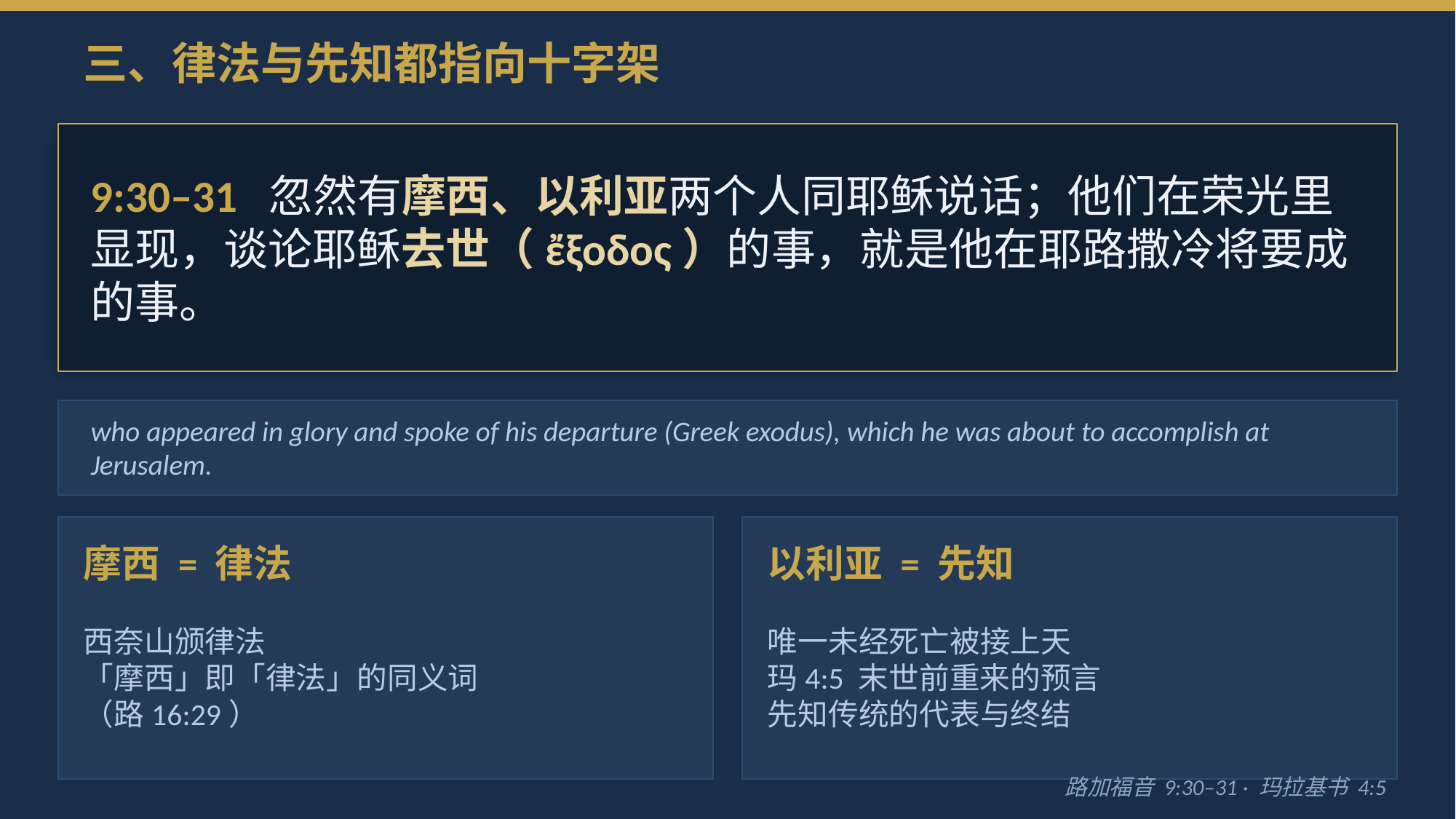

三、律法与先知都指向十字架

9:30–31  忽然有摩西、以利亚两个人同耶稣说话；他们在荣光里显现，谈论耶稣去世（ἔξοδος）的事，就是他在耶路撒冷将要成的事。

who appeared in glory and spoke of his departure (Greek exodus), which he was about to accomplish at Jerusalem.

摩西 = 律法
以利亚 = 先知
西奈山颁律法
「摩西」即「律法」的同义词
（路16:29）
唯一未经死亡被接上天
玛4:5 末世前重来的预言
先知传统的代表与终结
路加福音 9:30–31 · 玛拉基书 4:5